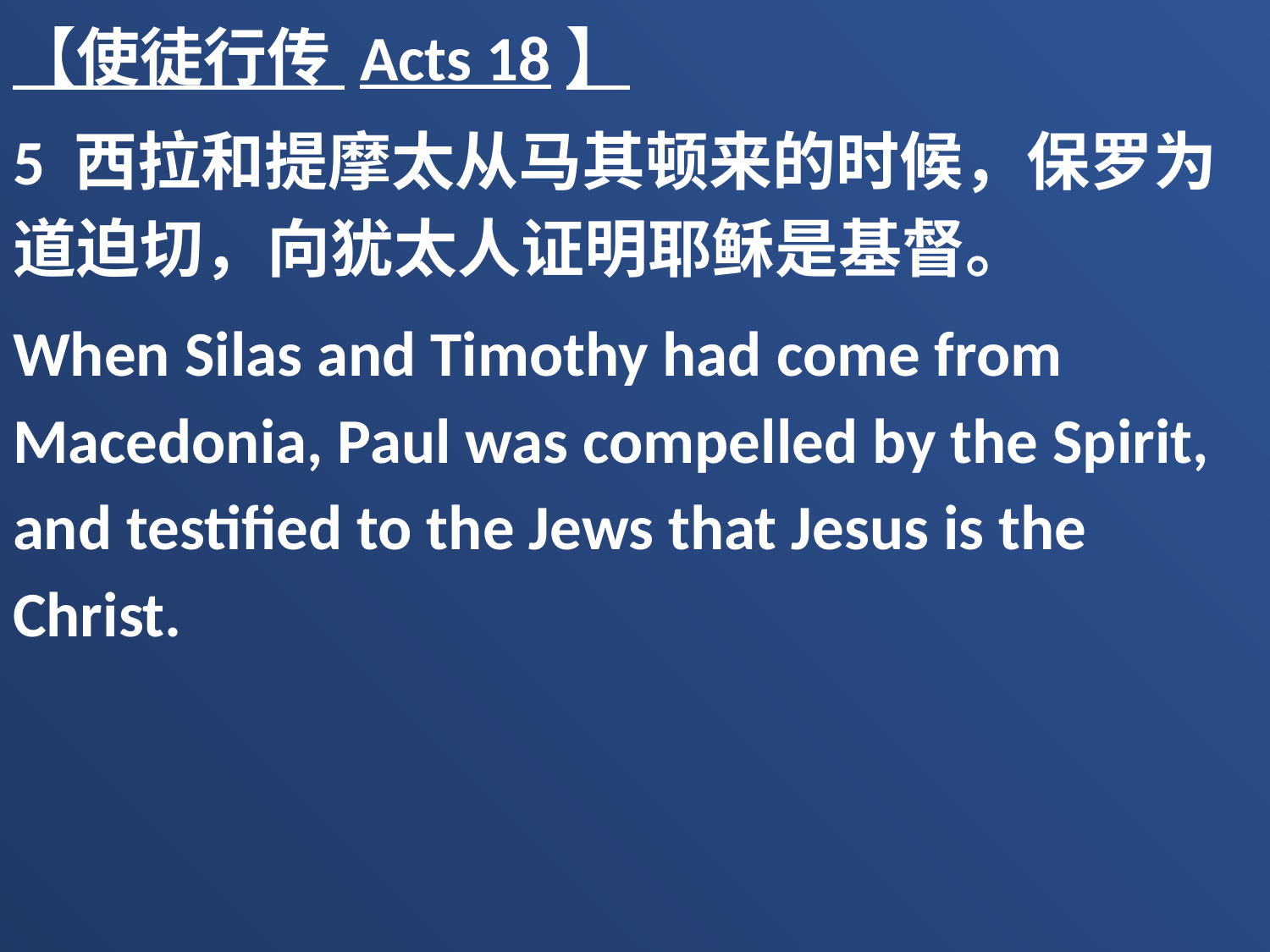

【使徒行传 Acts 18】
5 西拉和提摩太从马其顿来的时候，保罗为道迫切，向犹太人证明耶稣是基督。
When Silas and Timothy had come from Macedonia, Paul was compelled by the Spirit, and testified to the Jews that Jesus is the Christ.